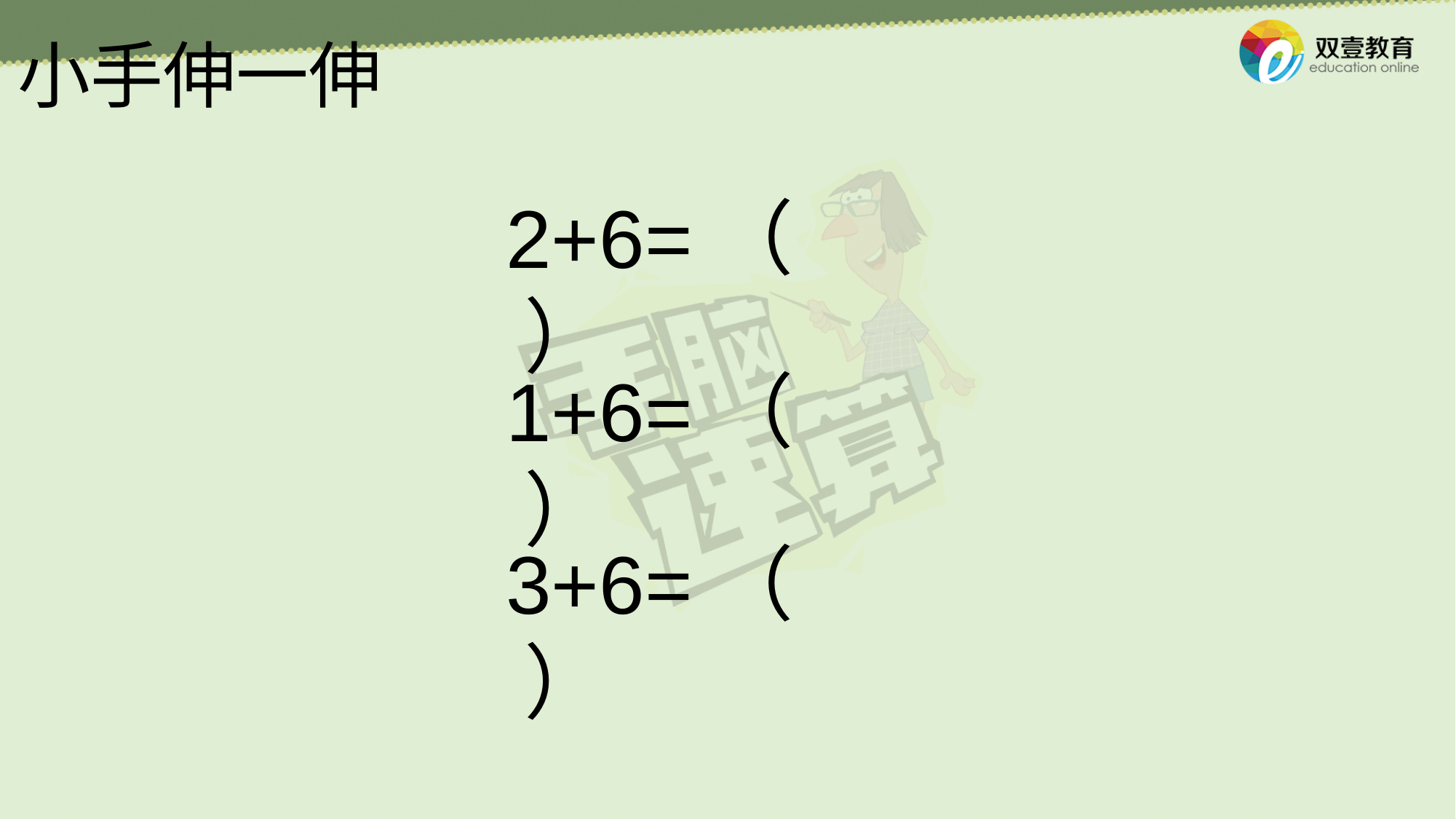

小手伸一伸
2+6=（  ）
1+6=（  ）
3+6=（  ）